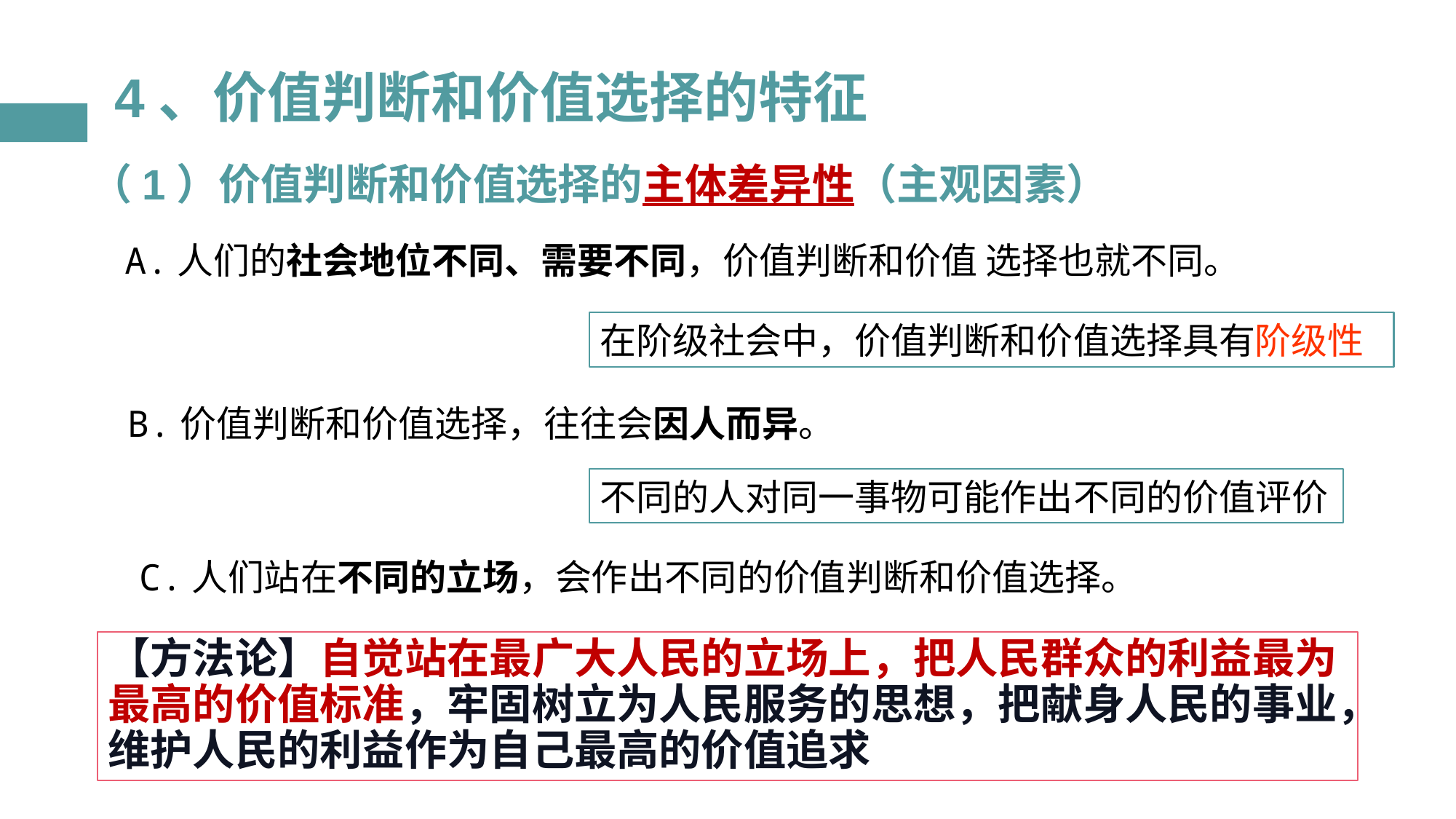

4、价值判断和价值选择的特征
（1）价值判断和价值选择的主体差异性（主观因素）
A.人们的社会地位不同、需要不同，价值判断和价值 选择也就不同。
在阶级社会中，价值判断和价值选择具有阶级性
B.价值判断和价值选择，往往会因人而异。
不同的人对同一事物可能作出不同的价值评价
C.人们站在不同的立场，会作出不同的价值判断和价值选择。
【方法论】自觉站在最广大人民的立场上，把人民群众的利益最为最高的价值标准，牢固树立为人民服务的思想，把献身人民的事业，维护人民的利益作为自己最高的价值追求